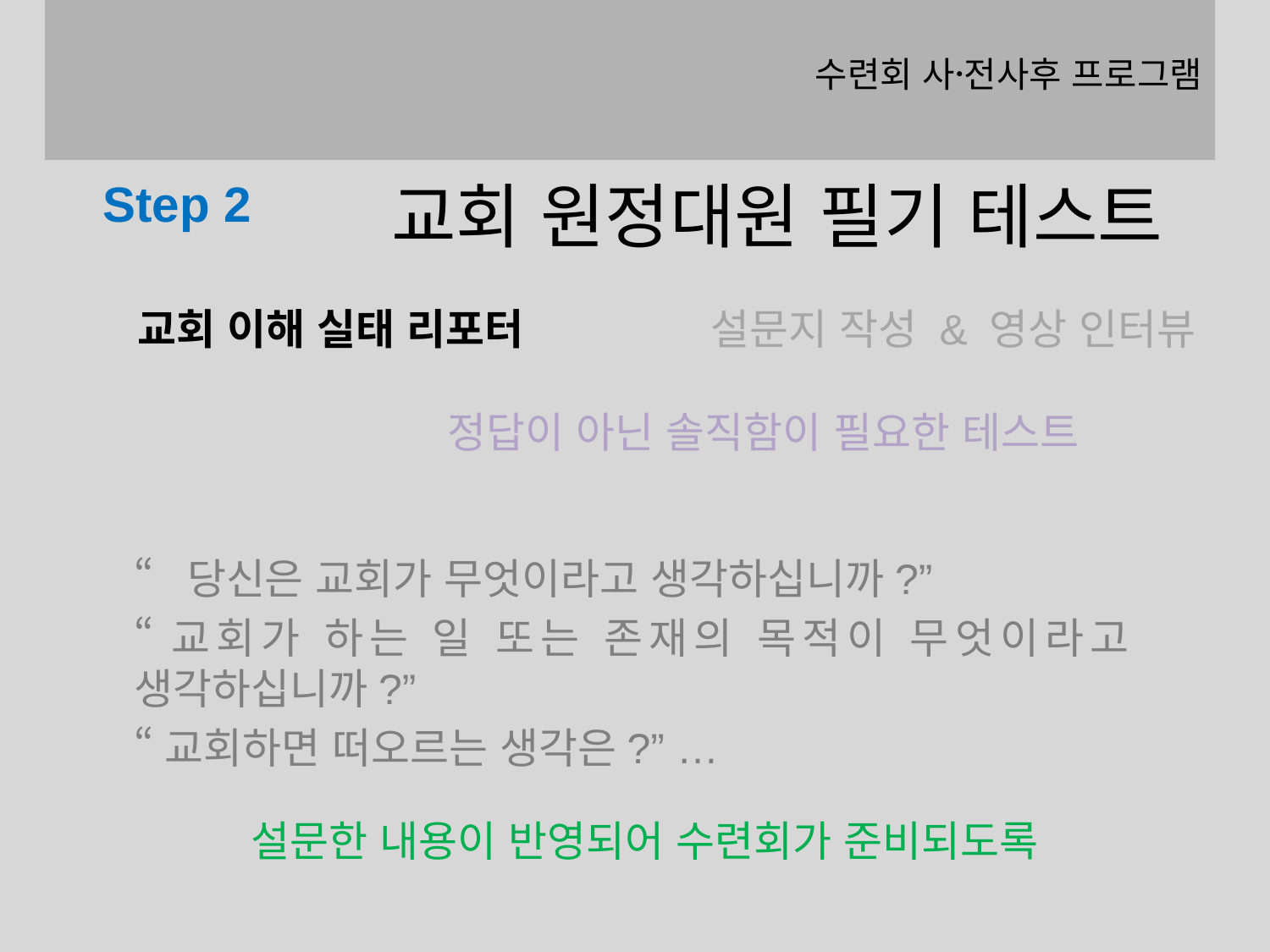

# 수련회 사전〮사후 프로그램
교회 원정대원 필기 테스트
Step 2
교회 이해 실태 리포터
설문지 작성 & 영상 인터뷰
정답이 아닌 솔직함이 필요한 테스트
“당신은 교회가 무엇이라고 생각하십니까?”
“교회가 하는 일 또는 존재의 목적이 무엇이라고 생각하십니까?”
“교회하면 떠오르는 생각은?” …
설문한 내용이 반영되어 수련회가 준비되도록